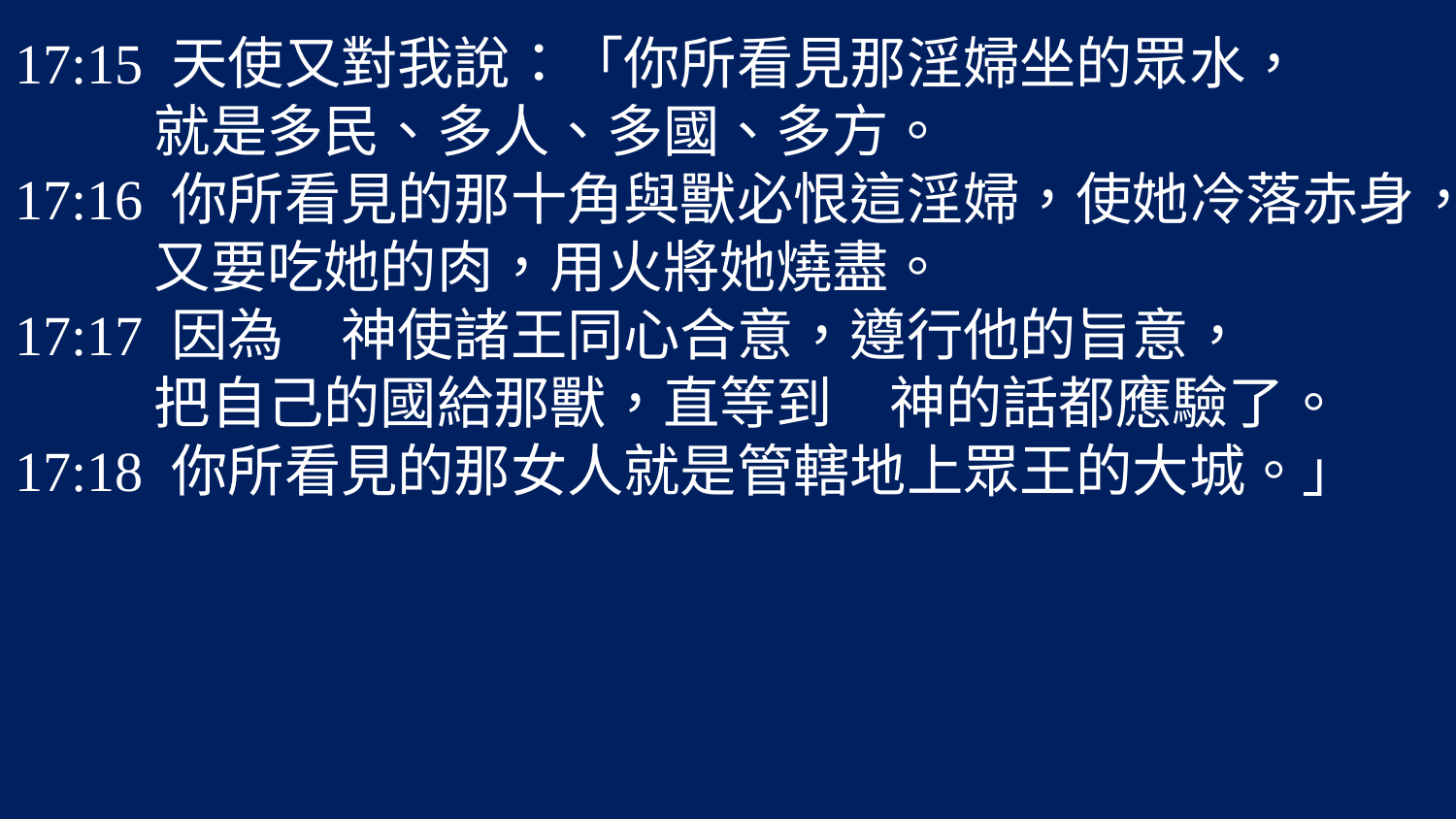

17:15 天使又對我說：「你所看見那淫婦坐的眾水，
          就是多民、多人、多國、多方。
17:16 你所看見的那十角與獸必恨這淫婦，使她冷落赤身，
          又要吃她的肉，用火將她燒盡。
17:17 因為　神使諸王同心合意，遵行他的旨意，
          把自己的國給那獸，直等到　神的話都應驗了。
17:18 你所看見的那女人就是管轄地上眾王的大城。」